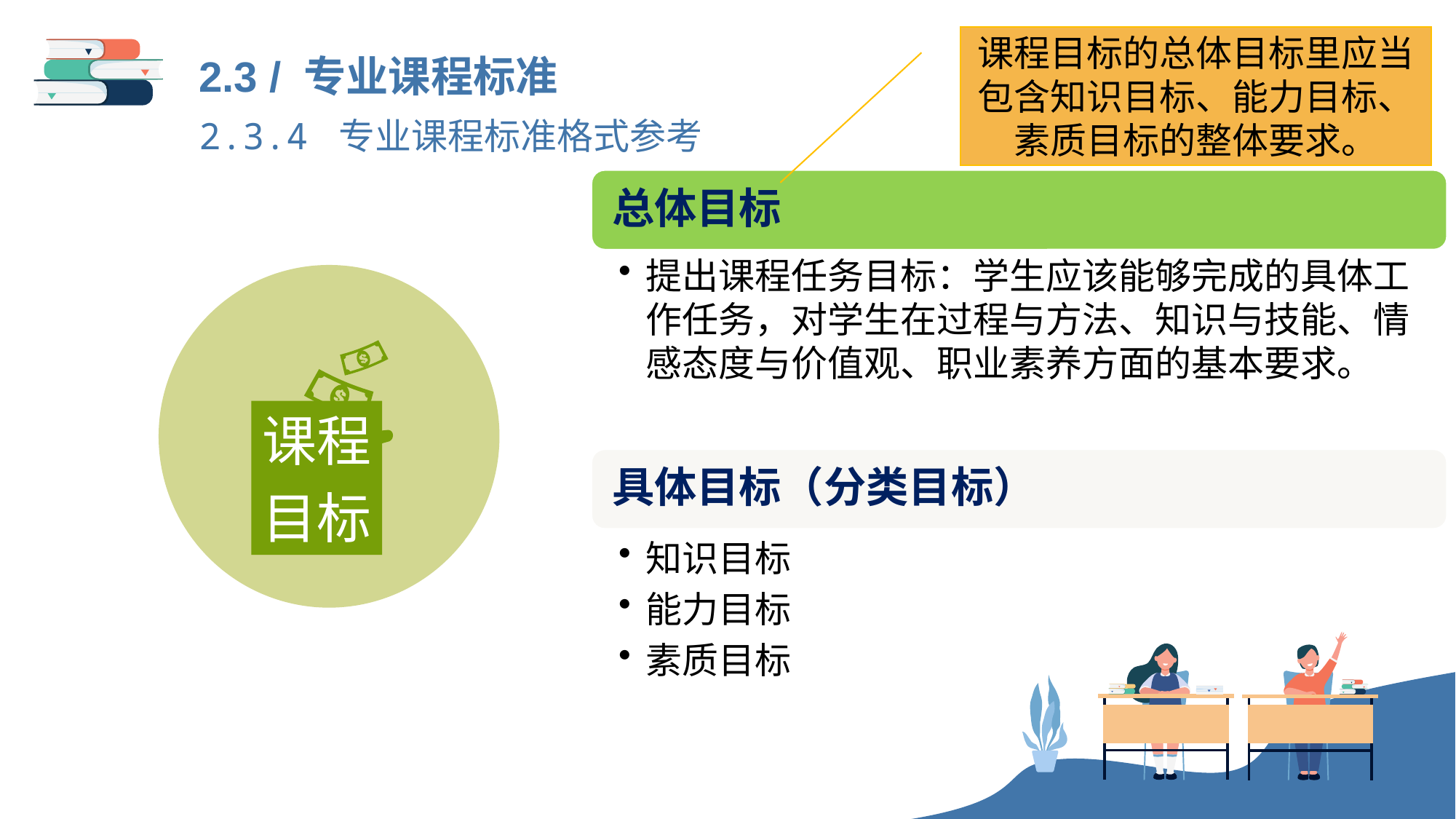

课程目标的总体目标里应当包含知识目标、能力目标、素质目标的整体要求。

2.3 / 专业课程标准
2.3.4 专业课程标准格式参考
总体目标
提出课程任务目标：学生应该能够完成的具体工作任务，对学生在过程与方法、知识与技能、情感态度与价值观、职业素养方面的基本要求。
具体目标（分类目标）

知识目标
能力目标
素质目标

课程
目标